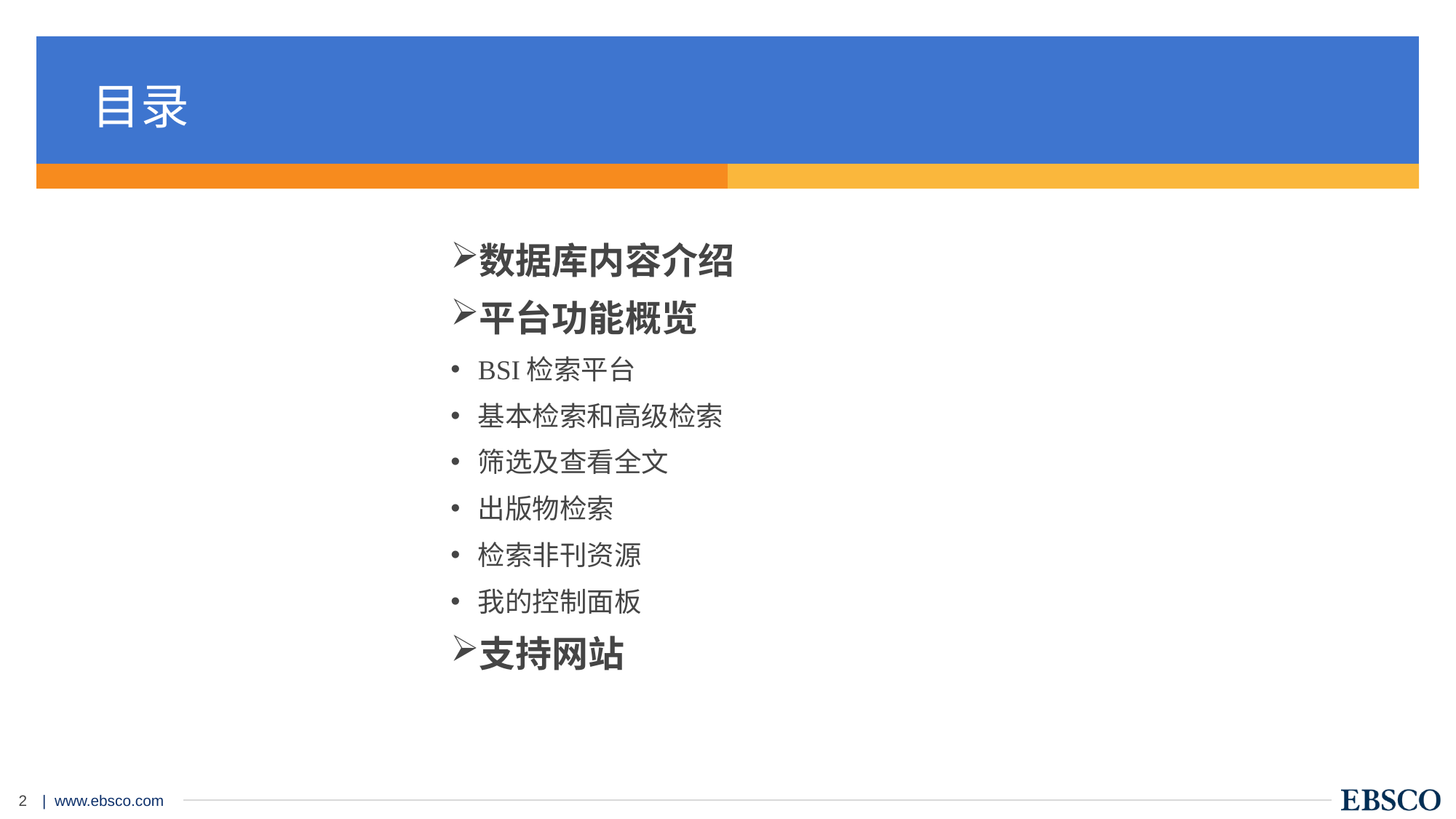

目录
数据库内容介绍
平台功能概览
BSI检索平台
基本检索和高级检索
筛选及查看全文
出版物检索
检索非刊资源
我的控制面板
支持网站